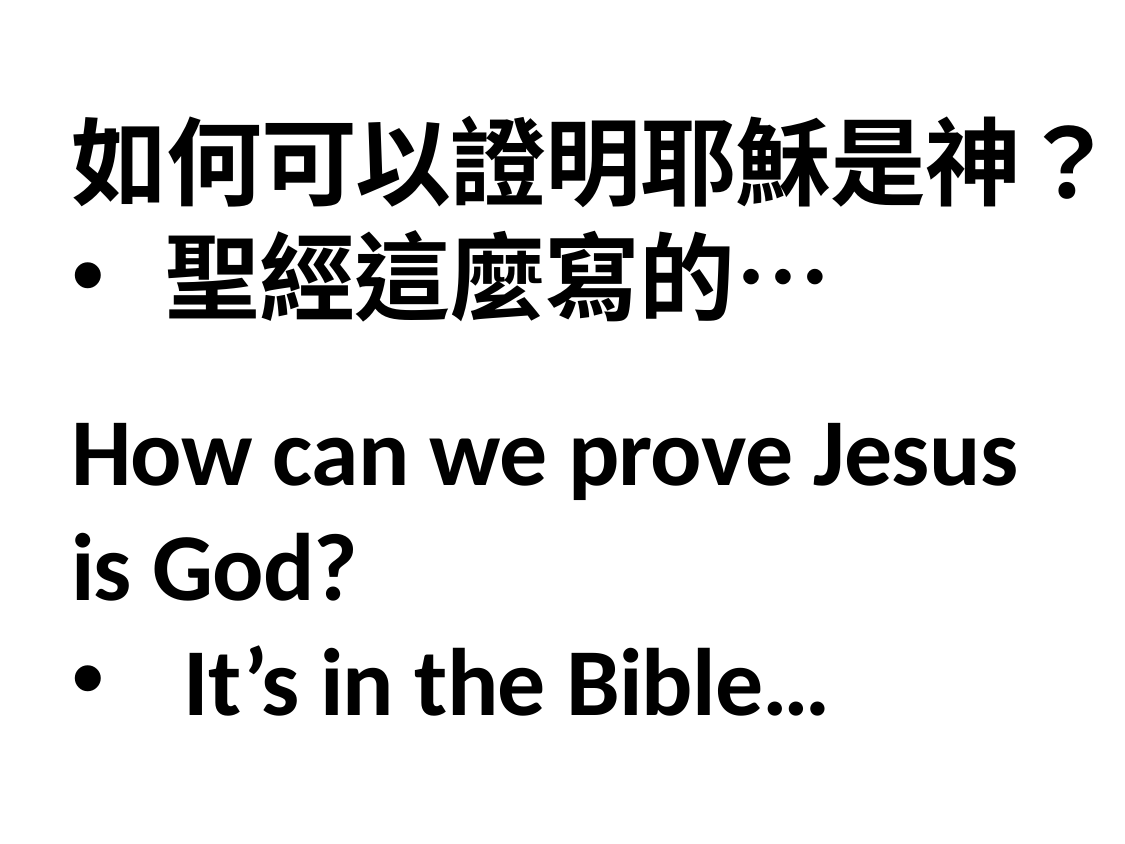

如何可以證明耶穌是神？
聖經這麼寫的…

How can we prove Jesus is God?
It’s in the Bible…